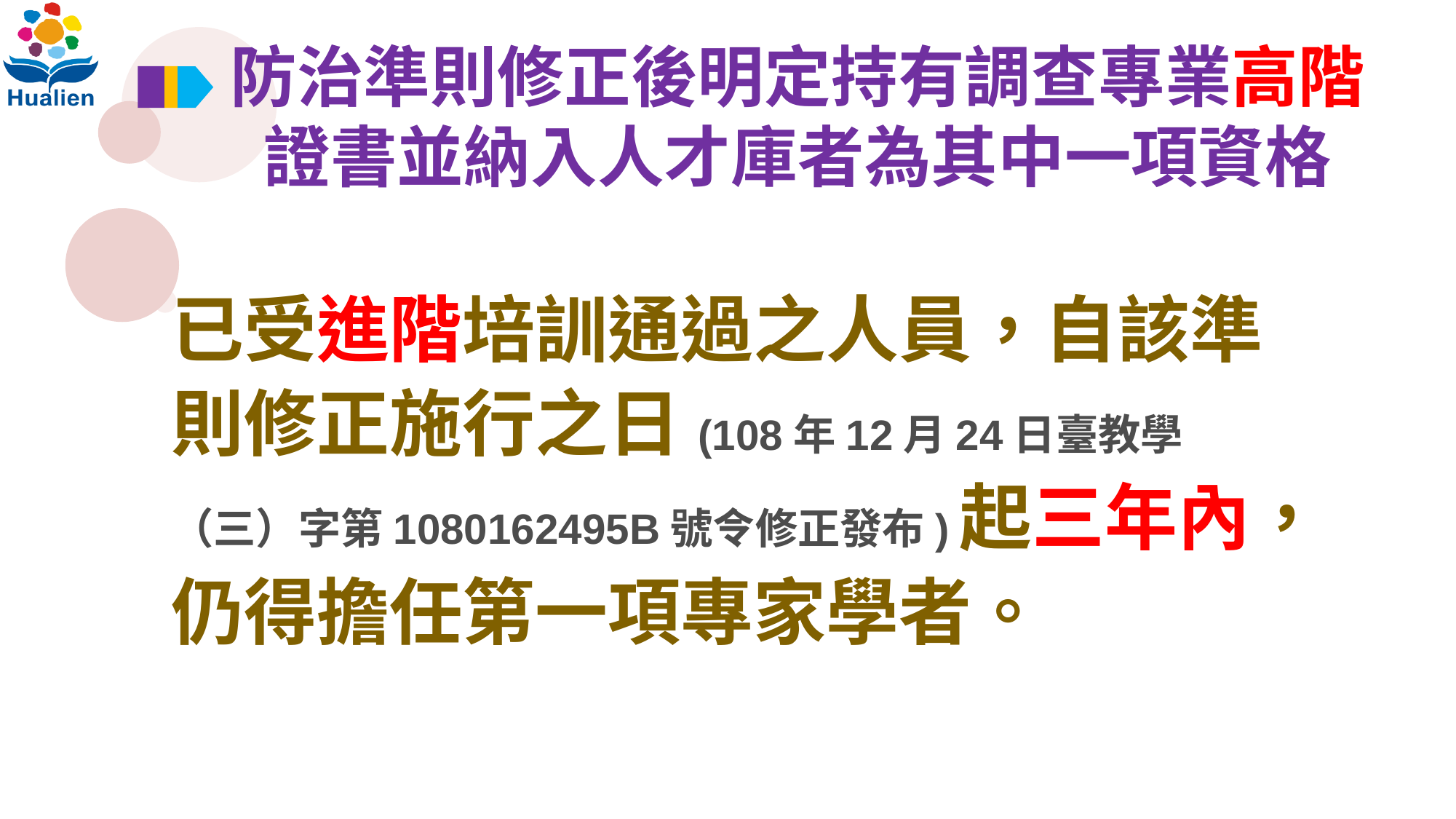

防治準則修正後明定持有調查專業高階證書並納入人才庫者為其中一項資格

已受進階培訓通過之人員，自該準則修正施行之日(108年12月24日臺教學（三）字第1080162495B號令修正發布)起三年內，仍得擔任第一項專家學者。